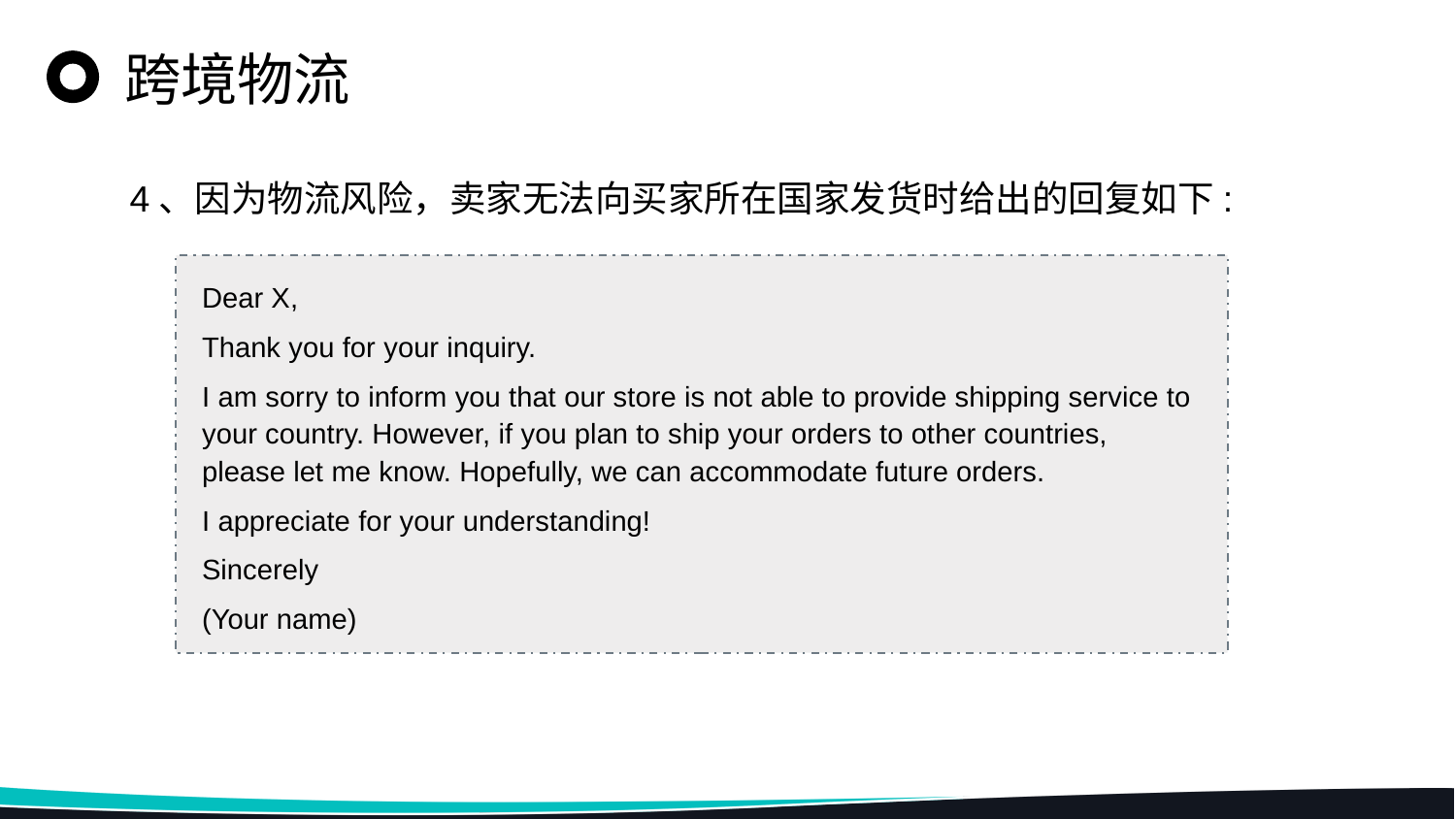

跨境物流
4、因为物流风险，卖家无法向买家所在国家发货时给出的回复如下:

Dear X,
Thank you for your inquiry.
I am sorry to inform you that our store is not able to provide shipping service to your country. However, if you plan to ship your orders to other countries, please let me know. Hopefully, we can accommodate future orders.
I appreciate for your understanding!
Sincerely
(Your name)